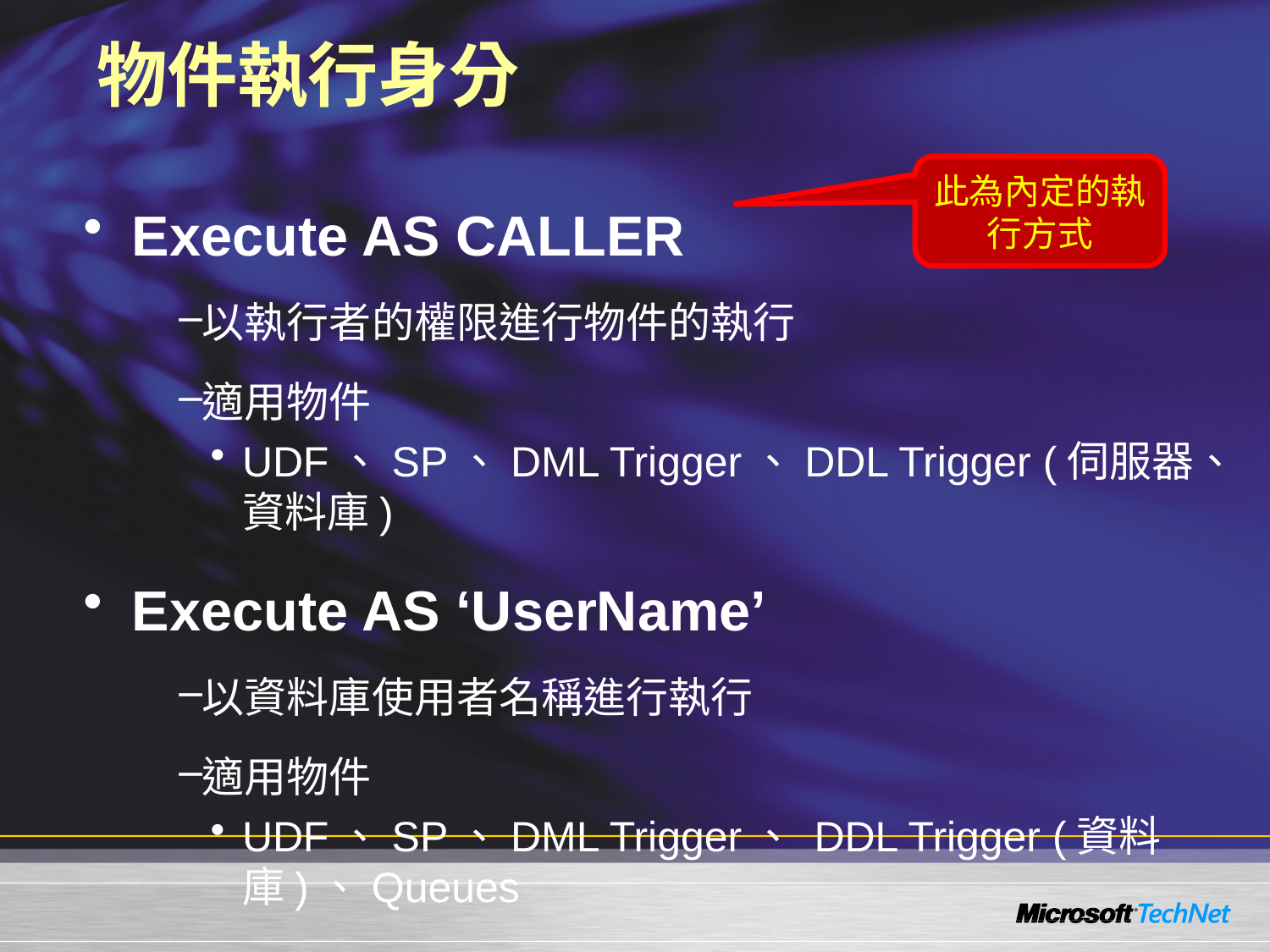

# 物件執行身分
此為內定的執行方式
Execute AS CALLER
以執行者的權限進行物件的執行
適用物件
UDF、SP、DML Trigger、DDL Trigger (伺服器、資料庫)
Execute AS ‘UserName’
以資料庫使用者名稱進行執行
適用物件
UDF、SP、DML Trigger、 DDL Trigger (資料庫)、Queues